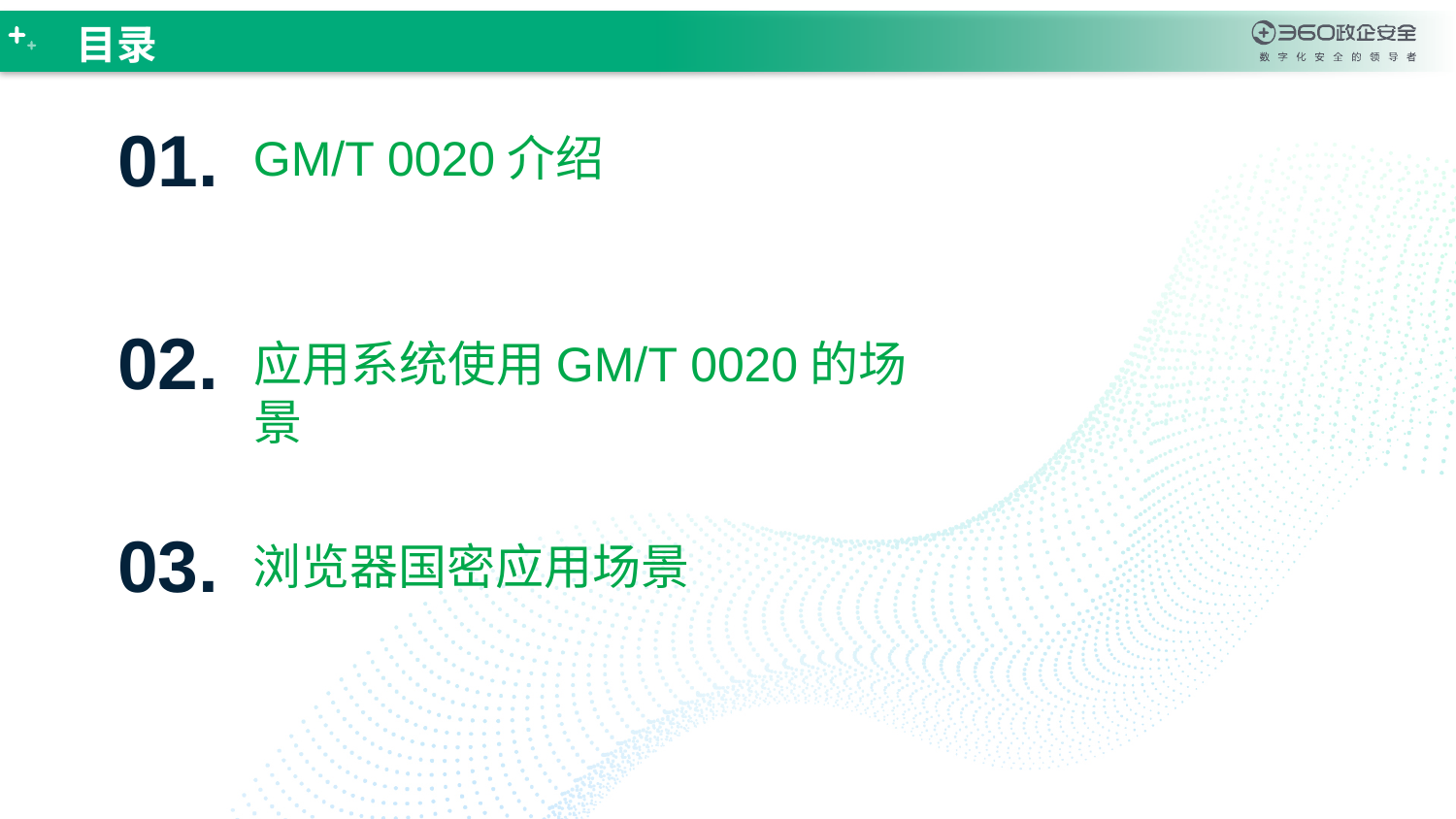

目录
01.
GM/T 0020介绍
02.
应用系统使用GM/T 0020的场景
03.
浏览器国密应用场景